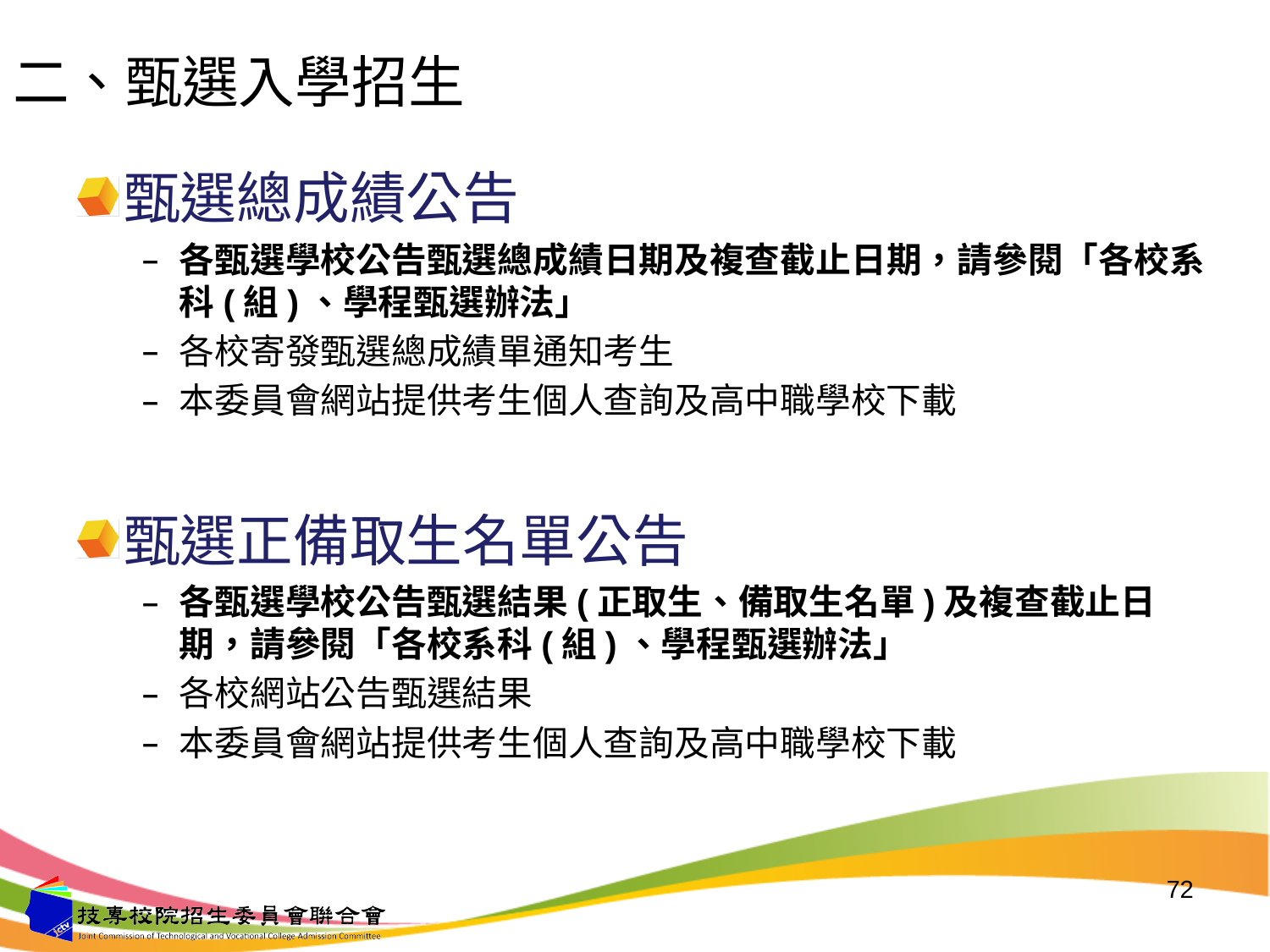

# 二、甄選入學招生
甄選總成績公告
各甄選學校公告甄選總成績日期及複查截止日期，請參閱「各校系科(組)、學程甄選辦法」
各校寄發甄選總成績單通知考生
本委員會網站提供考生個人查詢及高中職學校下載

甄選正備取生名單公告
各甄選學校公告甄選結果(正取生、備取生名單)及複查截止日期，請參閱「各校系科(組)、學程甄選辦法」
各校網站公告甄選結果
本委員會網站提供考生個人查詢及高中職學校下載

72